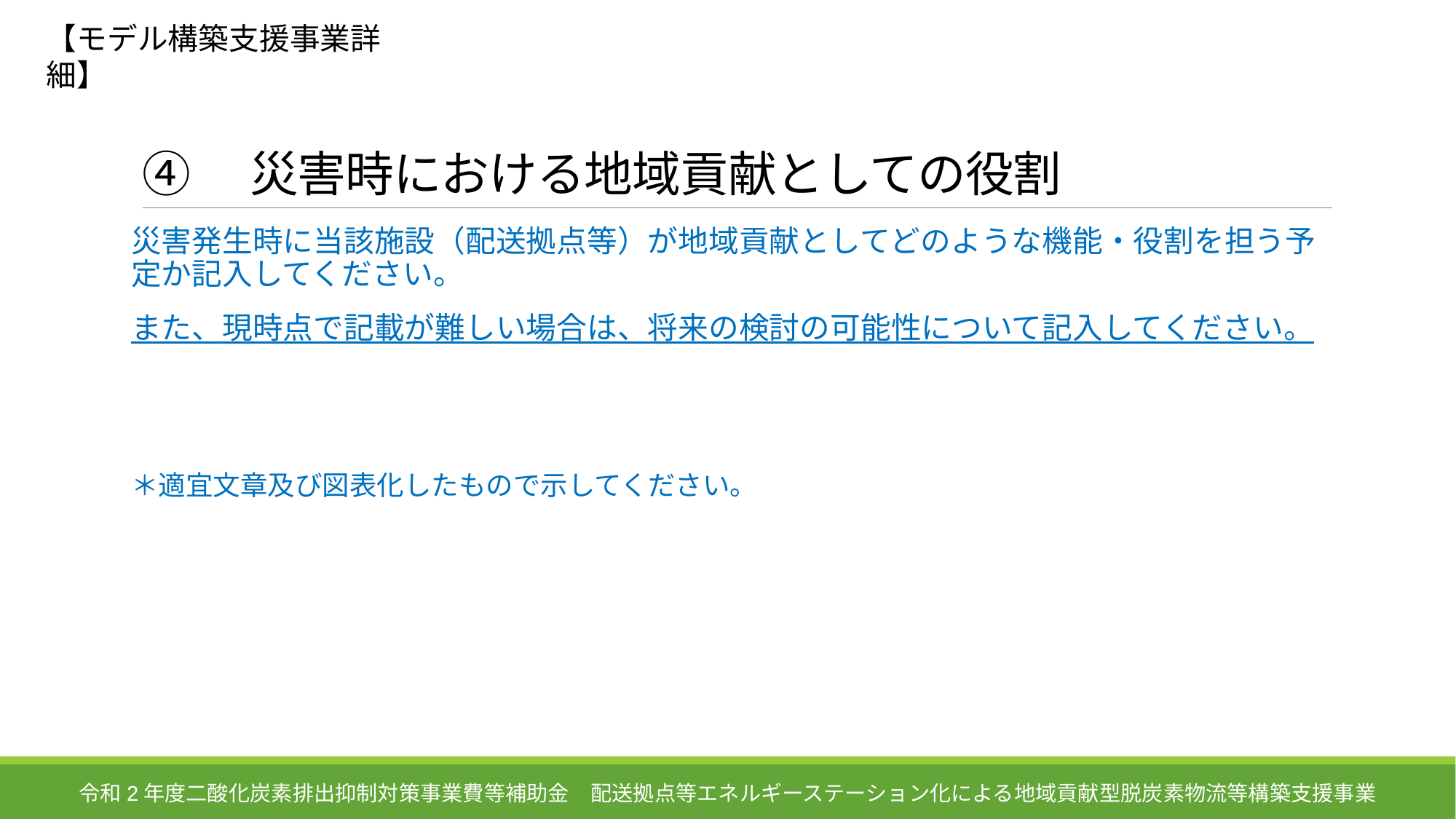

【モデル構築支援事業詳細】
# ④　災害時における地域貢献としての役割
災害発生時に当該施設（配送拠点等）が地域貢献としてどのような機能・役割を担う予定か記入してください。
また、現時点で記載が難しい場合は、将来の検討の可能性について記入してください。

＊適宜文章及び図表化したもので示してください。

令和2年度二酸化炭素排出抑制対策事業費等補助金　配送拠点等エネルギーステーション化による地域貢献型脱炭素物流等構築支援事業